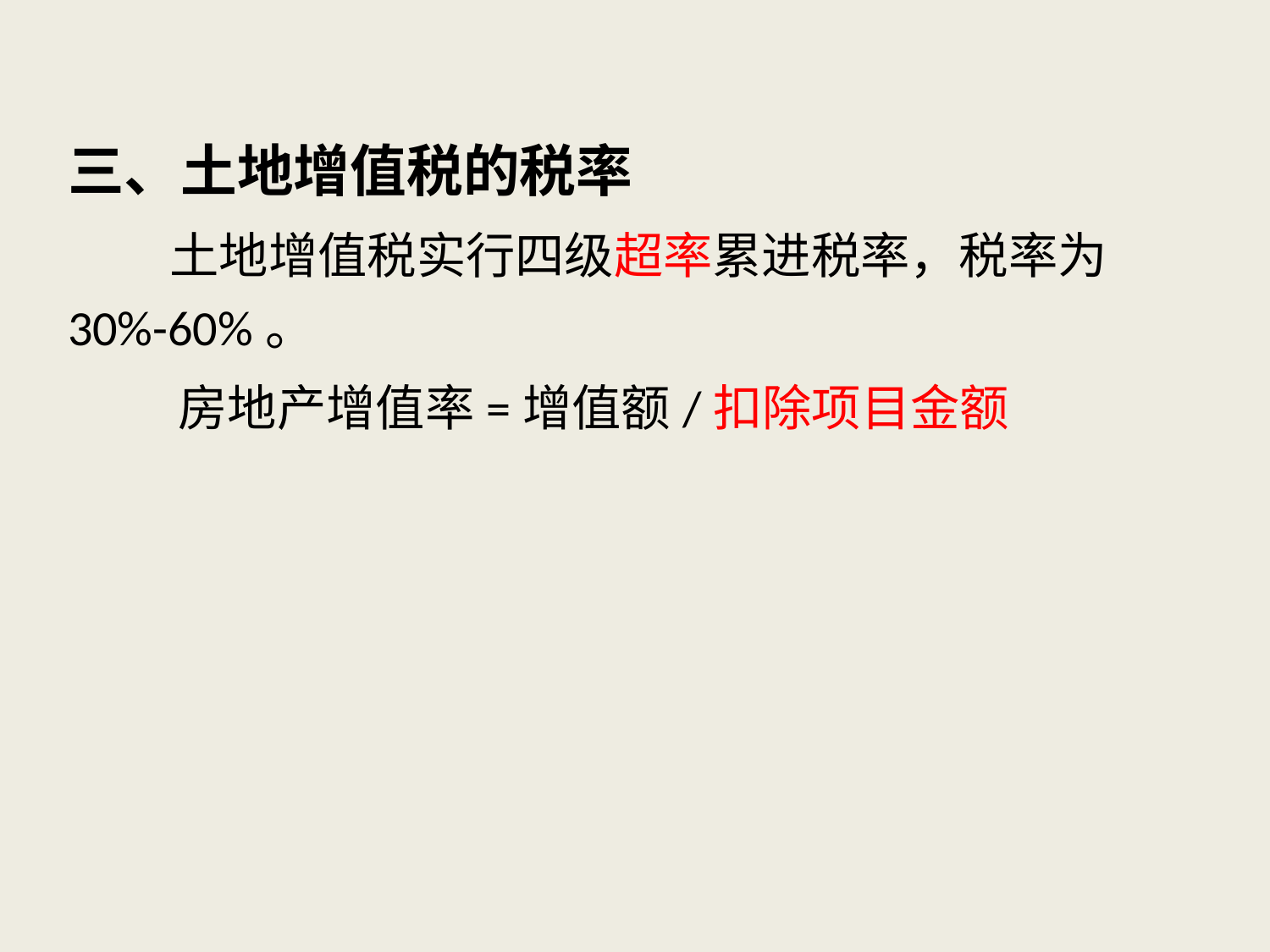

三、土地增值税的税率
       土地增值税实行四级超率累进税率，税率为30%-60%。
         房地产增值率=增值额/扣除项目金额